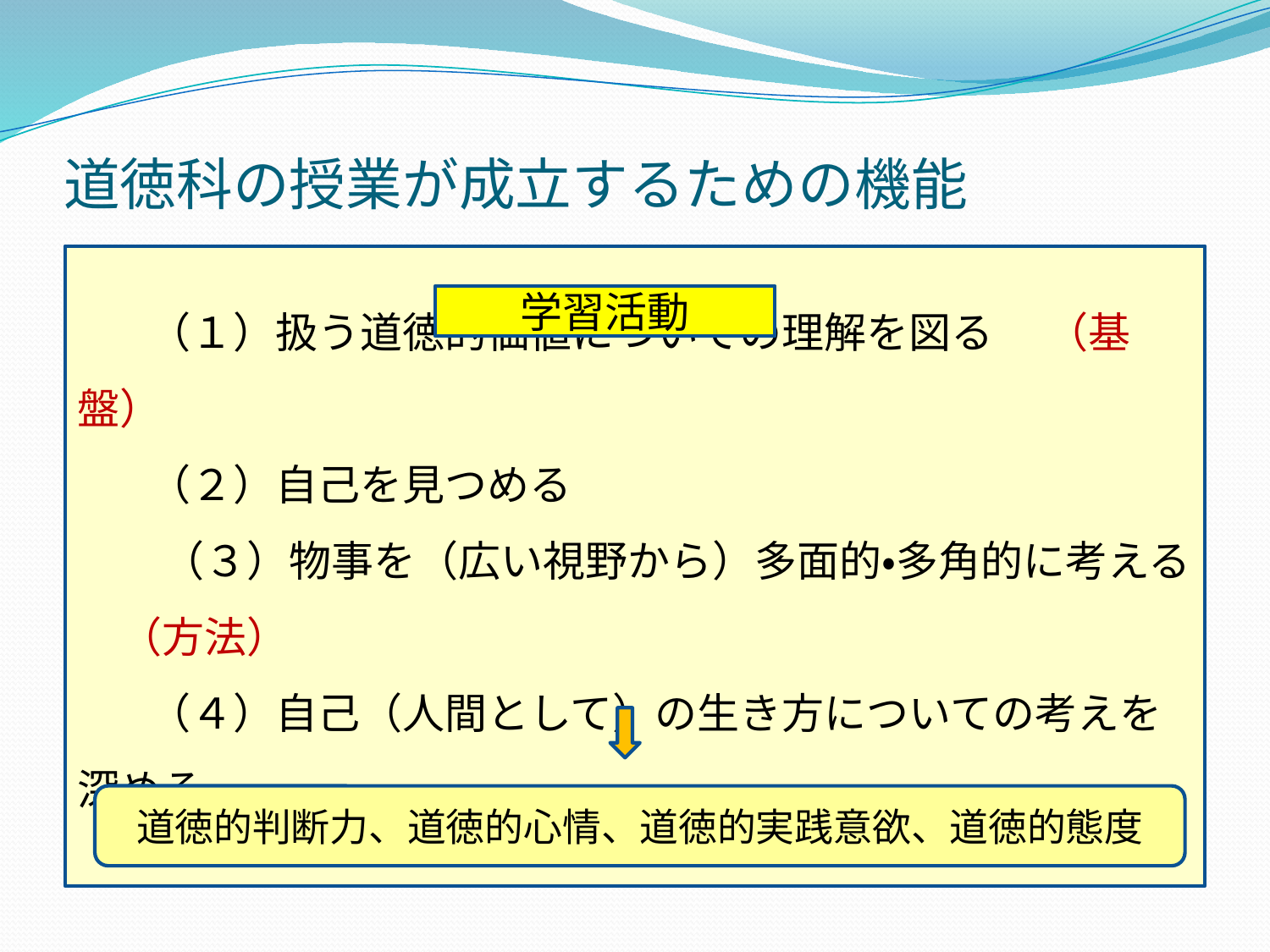

# 道徳科の授業が成立するための機能

　   （１）扱う道徳的価値についての理解を図る 　（基盤）
　   （２）自己を見つめる
　　（３）物事を（広い視野から）多面的・多角的に考える　（方法）
　   （４）自己（人間として）の生き方についての考えを深める

学習活動

道徳的判断力、道徳的心情、道徳的実践意欲、道徳的態度